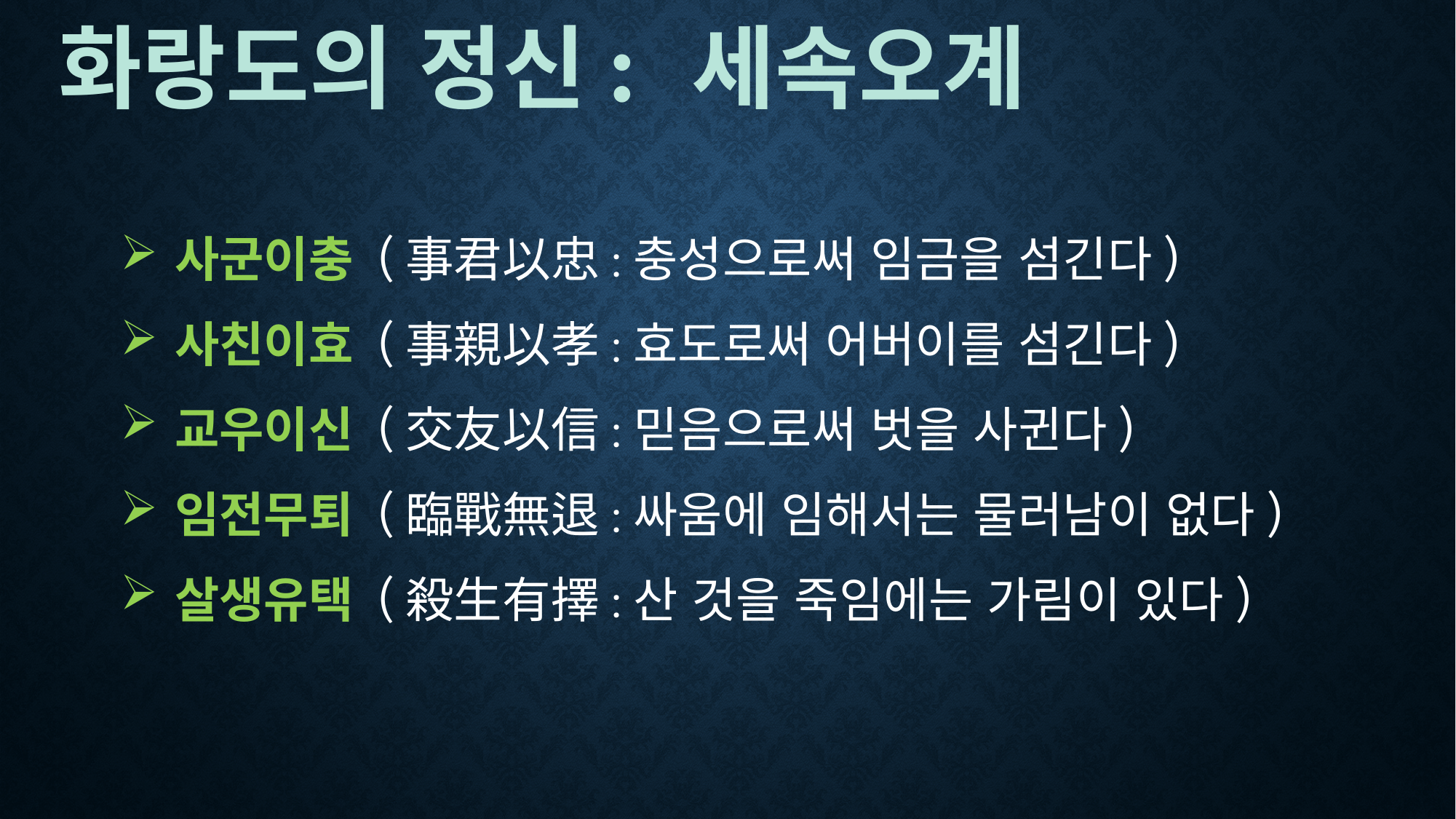

# 화랑도의 정신: 세속오계
사군이충 (事君以忠:충성으로써 임금을 섬긴다)
사친이효 (事親以孝:효도로써 어버이를 섬긴다)
교우이신 (交友以信:믿음으로써 벗을 사귄다)
임전무퇴 (臨戰無退:싸움에 임해서는 물러남이 없다)
살생유택 (殺生有擇:산 것을 죽임에는 가림이 있다)